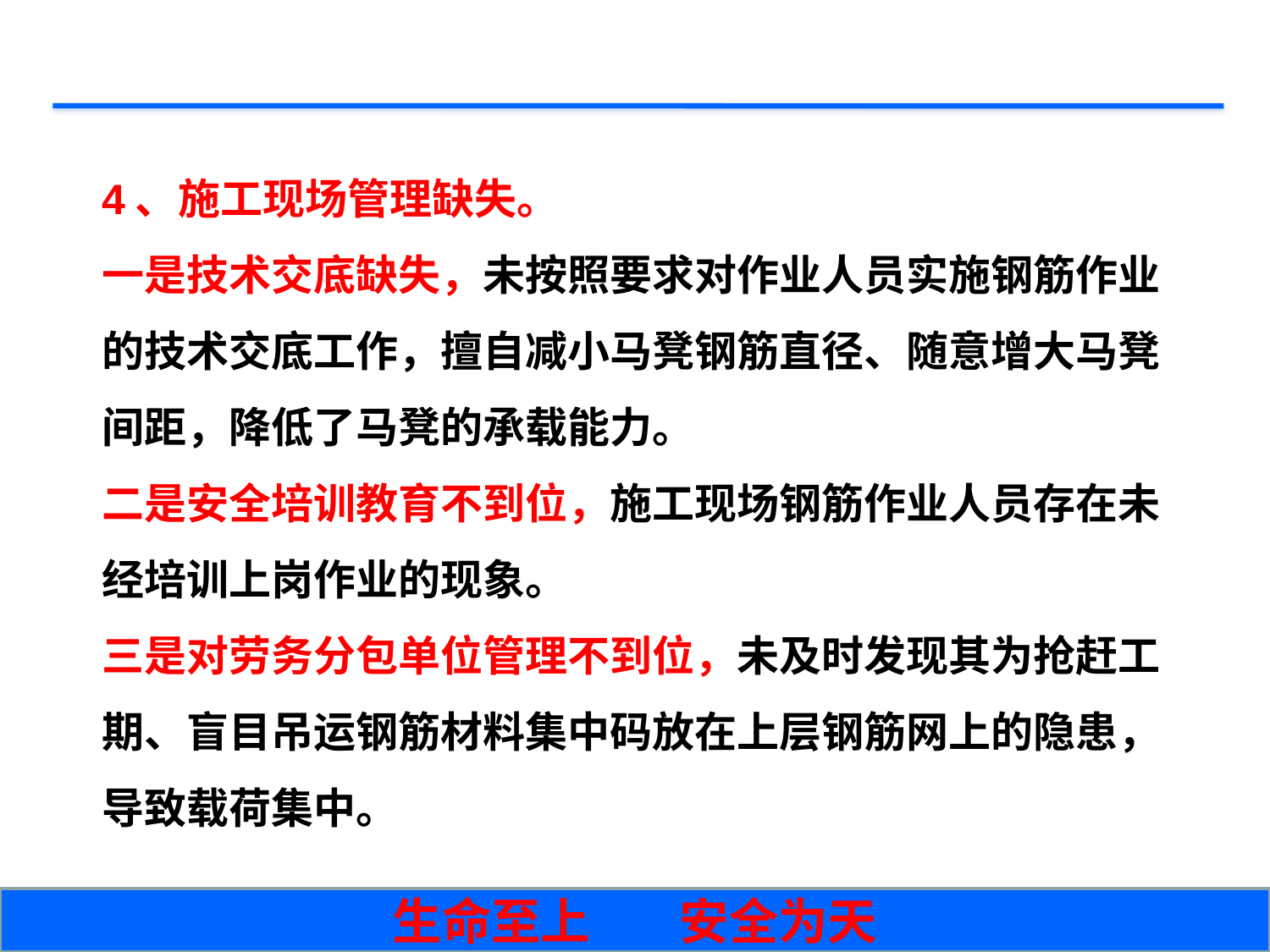

4、施工现场管理缺失。
一是技术交底缺失，未按照要求对作业人员实施钢筋作业的技术交底工作，擅自减小马凳钢筋直径、随意增大马凳间距，降低了马凳的承载能力。
二是安全培训教育不到位，施工现场钢筋作业人员存在未经培训上岗作业的现象。
三是对劳务分包单位管理不到位，未及时发现其为抢赶工期、盲目吊运钢筋材料集中码放在上层钢筋网上的隐患，导致载荷集中。